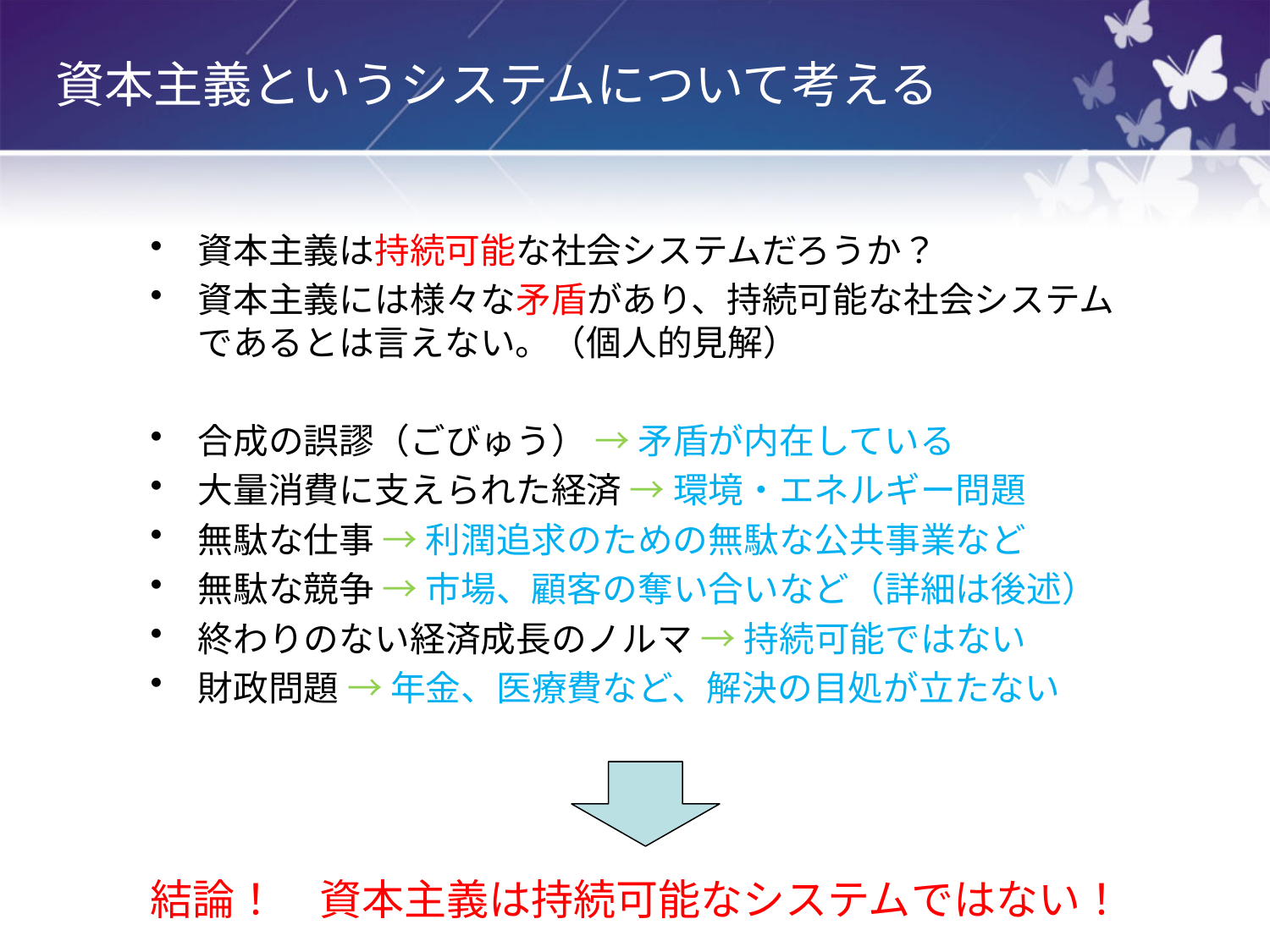

# 資本主義というシステムについて考える
資本主義は持続可能な社会システムだろうか？
資本主義には様々な矛盾があり、持続可能な社会システムであるとは言えない。（個人的見解）
合成の誤謬（ごびゅう） → 矛盾が内在している
大量消費に支えられた経済 → 環境・エネルギー問題
無駄な仕事 → 利潤追求のための無駄な公共事業など
無駄な競争 → 市場、顧客の奪い合いなど（詳細は後述）
終わりのない経済成長のノルマ → 持続可能ではない
財政問題 → 年金、医療費など、解決の目処が立たない

結論！　資本主義は持続可能なシステムではない！